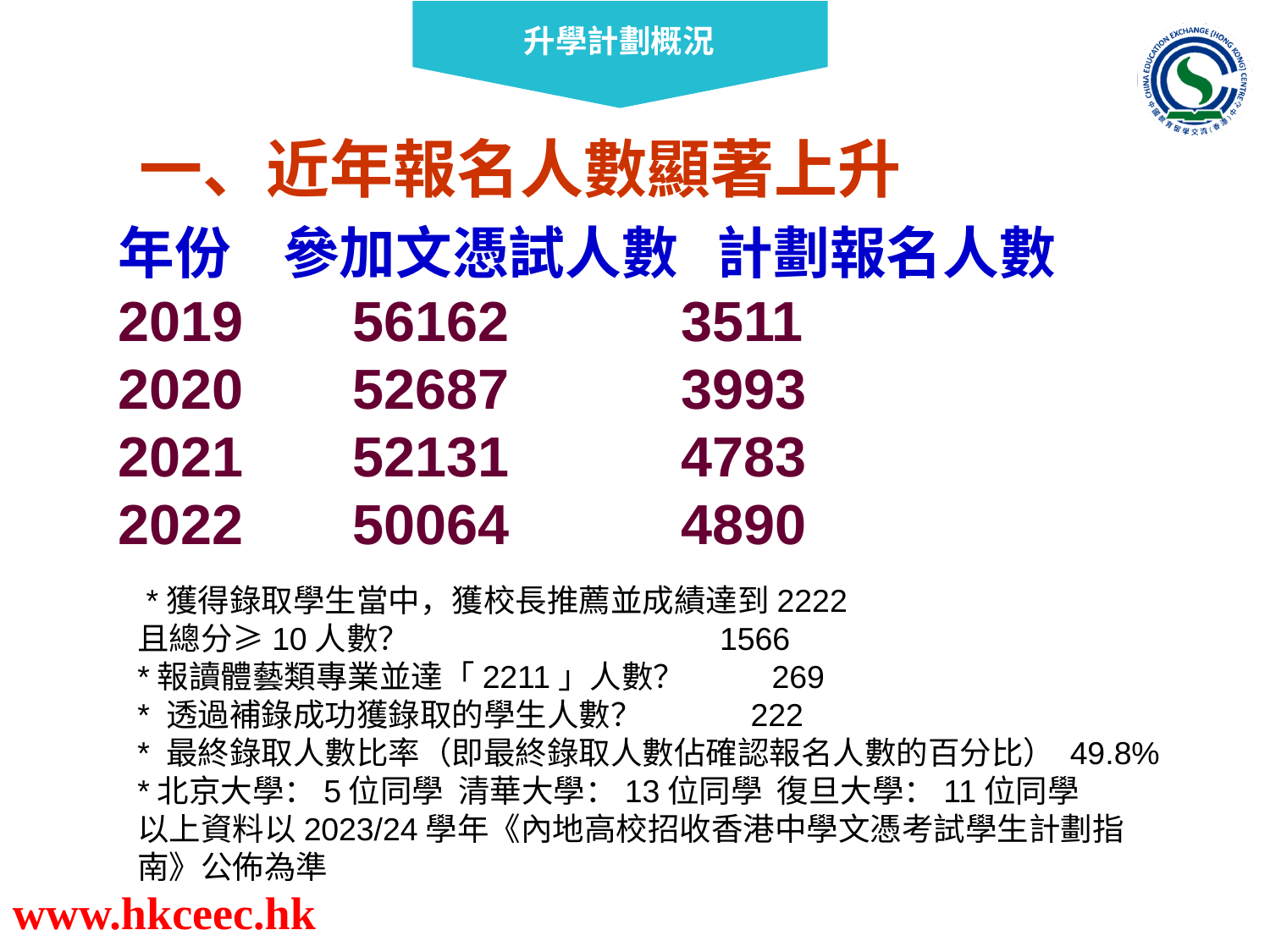

一、近年報名人數顯著上升
年份    參加文憑試人數   計劃報名人數
2019       56162           3511
2020       52687           3993
2021       52131           4783
2022       50064           4890
 *獲得錄取學生當中，獲校長推薦並成績達到2222
且總分≥10人數？                                          1566
*報讀體藝類專業並達「2211」人數？           269
* 透過補錄成功獲錄取的學生人數？              222
* 最終錄取人數比率（即最終錄取人數佔確認報名人數的百分比） 49.8%
*北京大學：5位同學  清華大學：13位同學  復旦大學：11位同學
以上資料以2023/24學年《內地高校招收香港中學文憑考試學生計劃指南》公佈為準